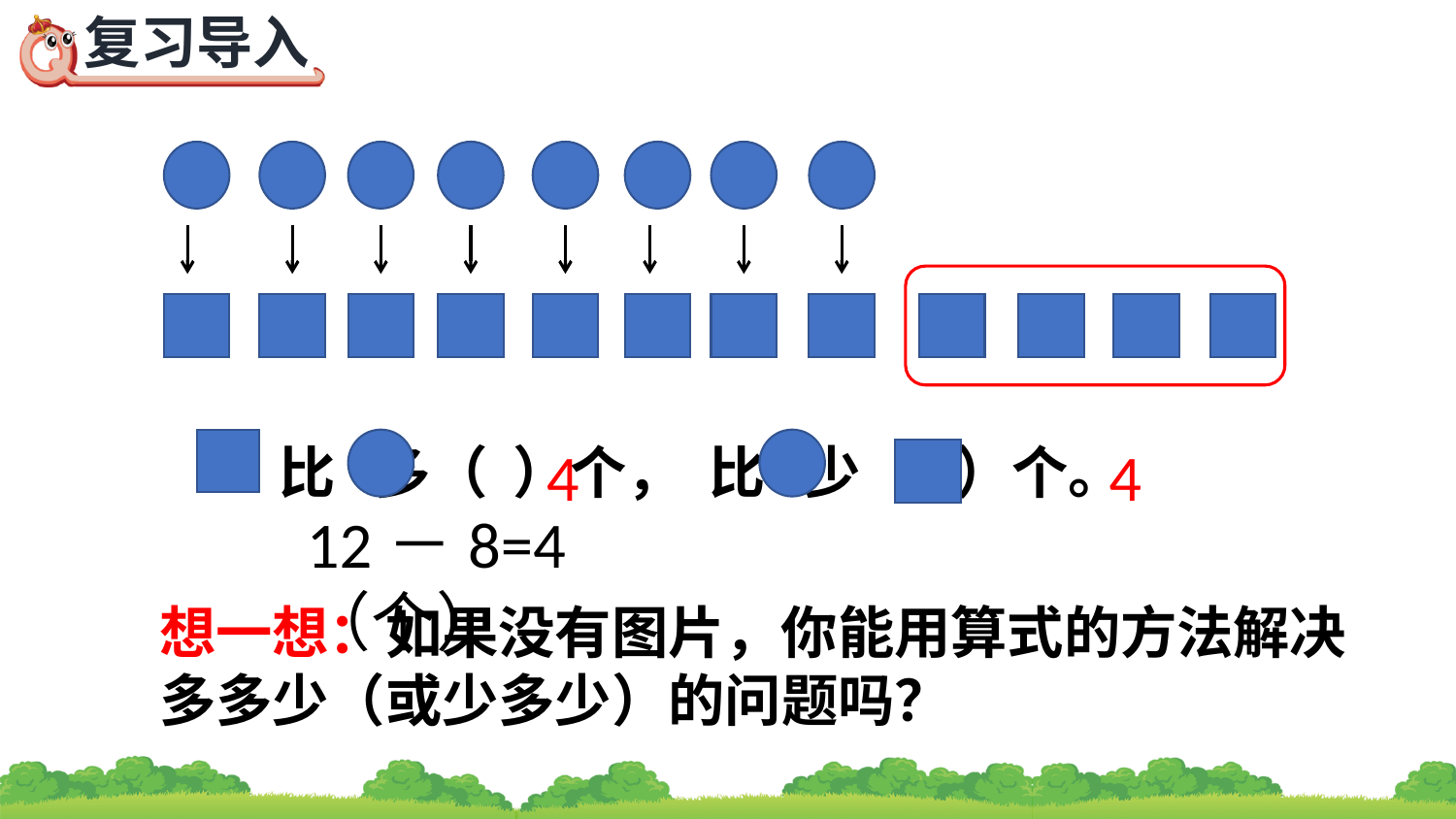

比   多（  ）个，  比   少（   ）个。
4
4

12－8=4（个）
想一想：如果没有图片，你能用算式的方法解决多多少（或少多少）的问题吗？